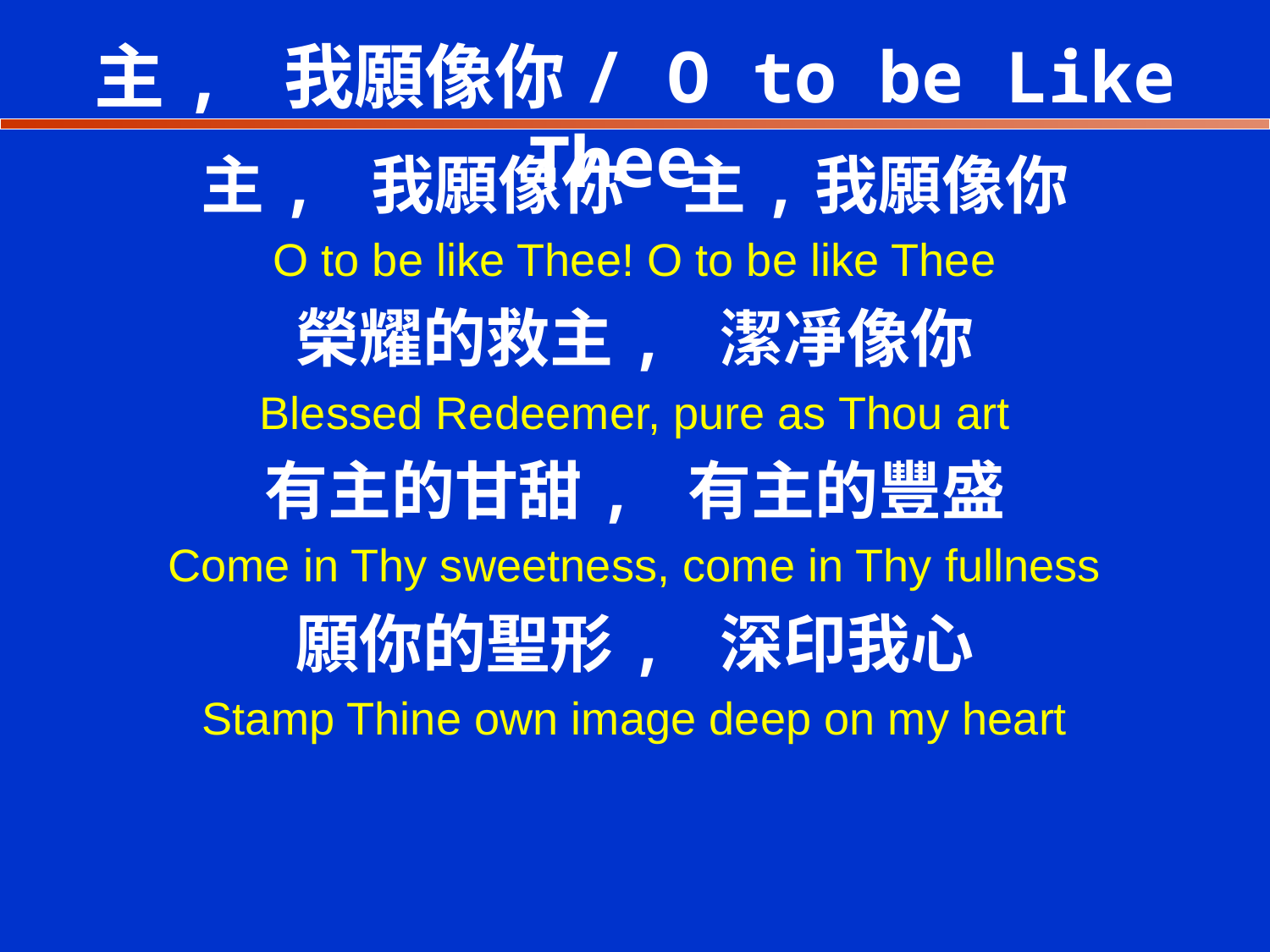

主, 我願像你/ O to be Like Thee

主, 我願像你    主,我願像你
O to be like Thee! O to be like Thee
榮耀的救主, 潔凈像你
Blessed Redeemer, pure as Thou art
有主的甘甜, 有主的豐盛
Come in Thy sweetness, come in Thy fullness
願你的聖形, 深印我心
Stamp Thine own image deep on my heart